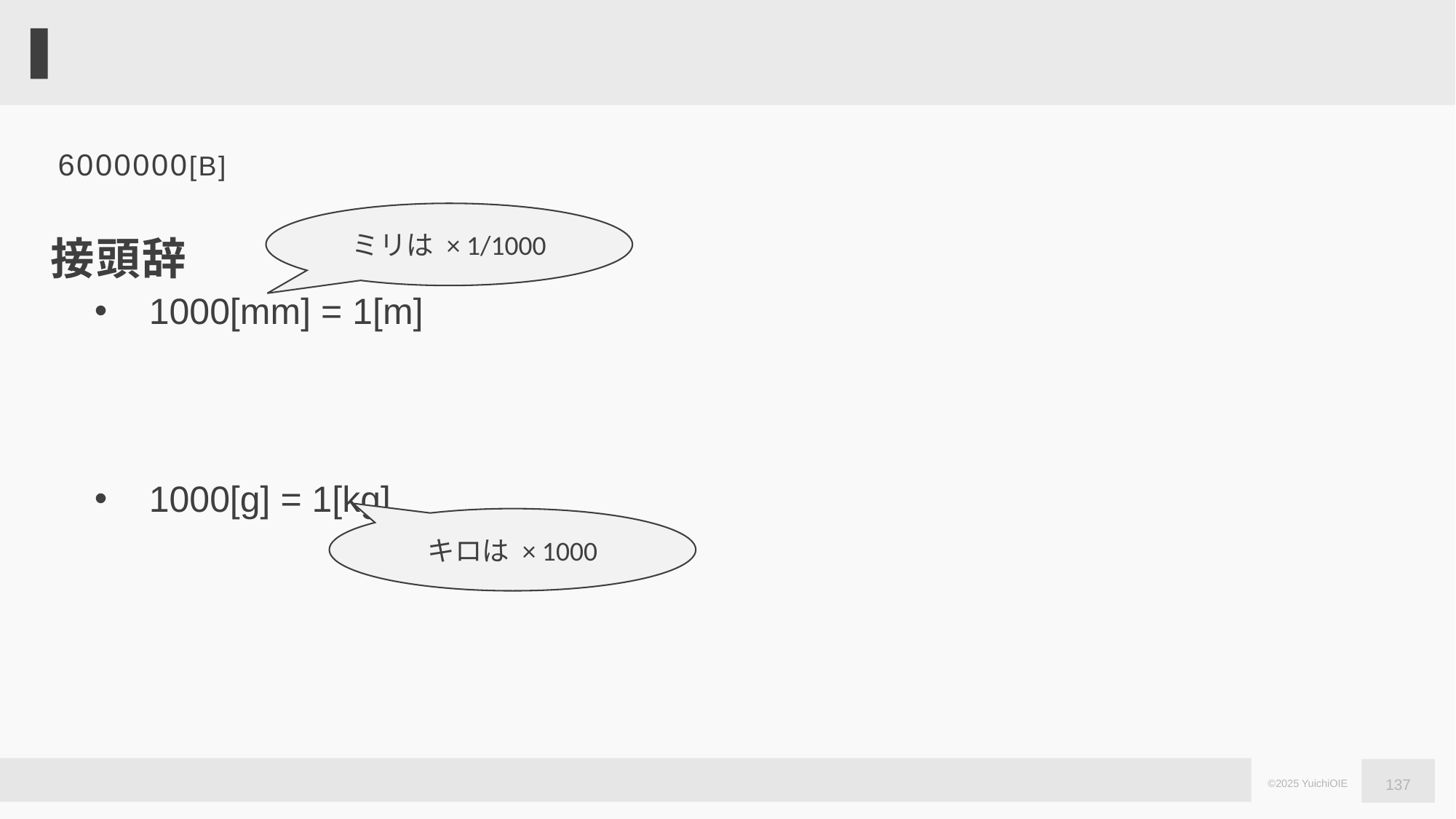

#
6000000[B]
ミリは × 1/1000
接頭辞
1000[mm] = 1[m]

1000[g] = 1[kg]
キロは × 1000
137